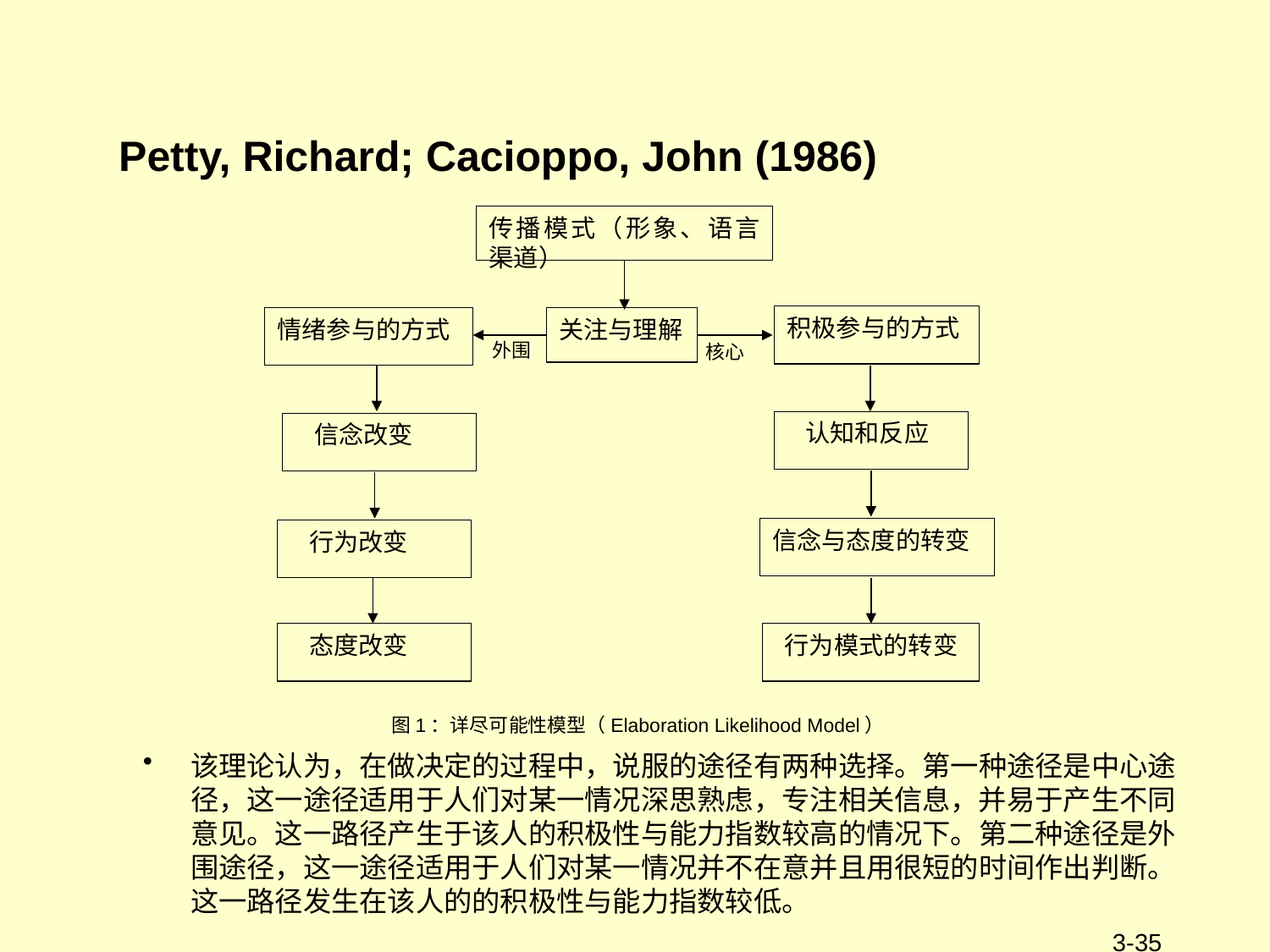

# Petty, Richard; Cacioppo, John (1986)

传播模式（形象、语言渠道）
积极参与的方式
情绪参与的方式
关注与理解
外围
核心
认知和反应
信念改变
信念与态度的转变
行为改变
态度改变
行为模式的转变
图1：详尽可能性模型（Elaboration Likelihood Model）

该理论认为，在做决定的过程中，说服的途径有两种选择。第一种途径是中心途径，这一途径适用于人们对某一情况深思熟虑，专注相关信息，并易于产生不同意见。这一路径产生于该人的积极性与能力指数较高的情况下。第二种途径是外围途径，这一途径适用于人们对某一情况并不在意并且用很短的时间作出判断。这一路径发生在该人的的积极性与能力指数较低。
3-35